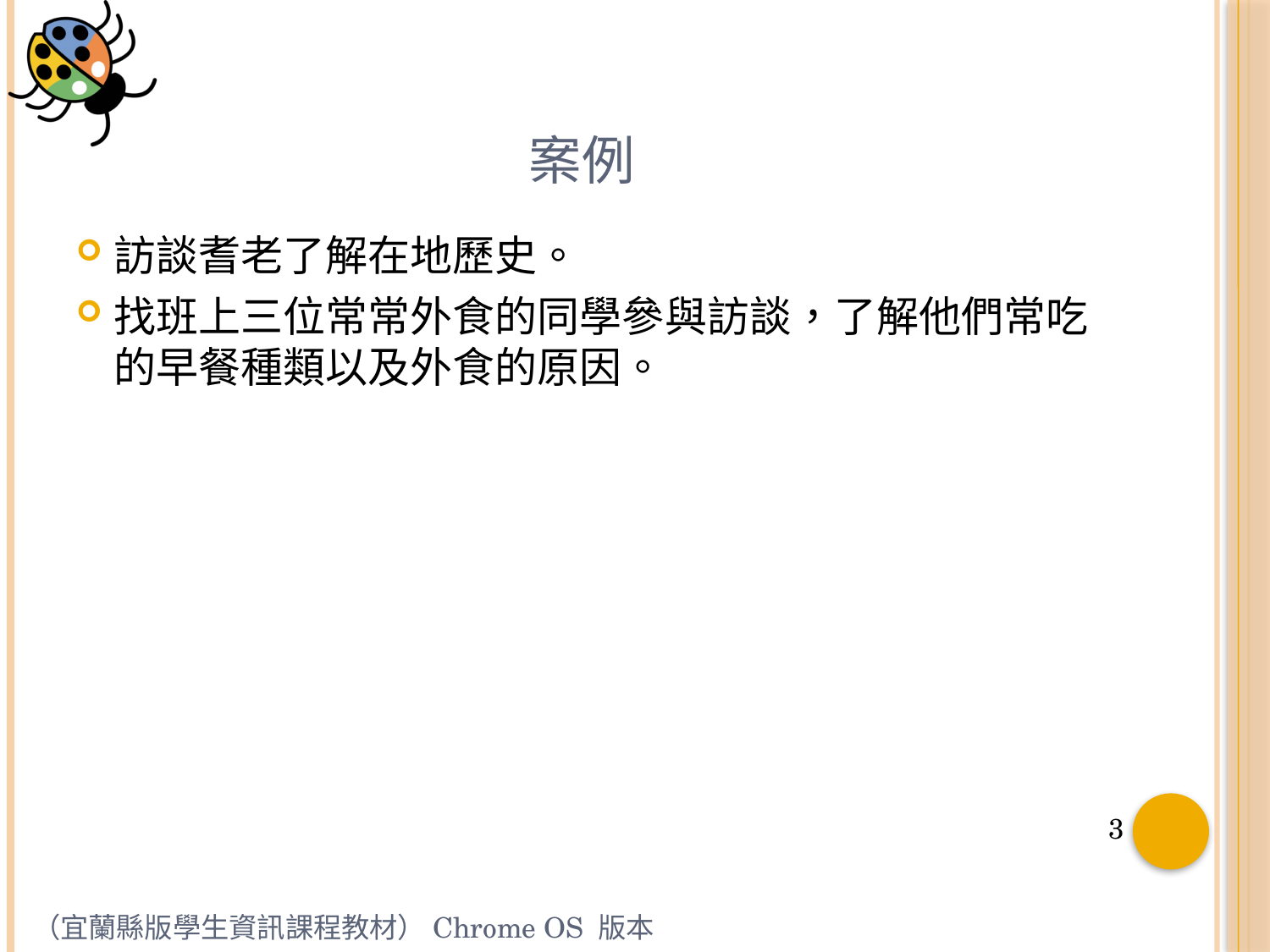

# 案例
訪談耆老了解在地歷史。
找班上三位常常外食的同學參與訪談，了解他們常吃的早餐種類以及外食的原因。

（宜蘭縣版學生資訊課程教材）Chrome OS 版本